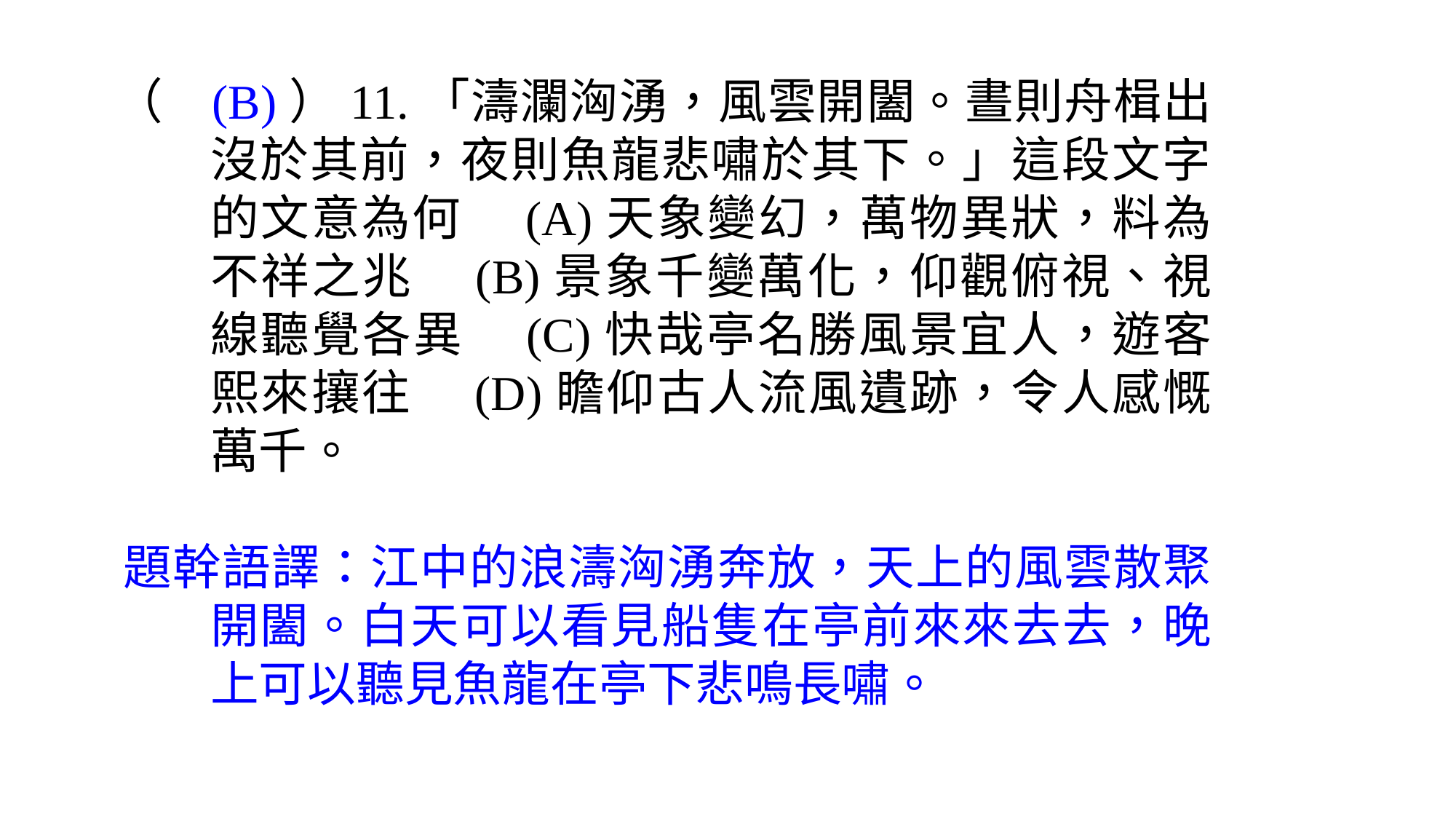

（	(B)）11.「濤瀾洶湧，風雲開闔。晝則舟楫出沒於其前，夜則魚龍悲嘯於其下。」這段文字的文意為何　(A)天象變幻，萬物異狀，料為不祥之兆　(B)景象千變萬化，仰觀俯視、視線聽覺各異　(C)快哉亭名勝風景宜人，遊客熙來攘往　(D)瞻仰古人流風遺跡，令人感慨萬千。

題幹語譯：江中的浪濤洶湧奔放，天上的風雲散聚開闔。白天可以看見船隻在亭前來來去去，晚上可以聽見魚龍在亭下悲鳴長嘯。